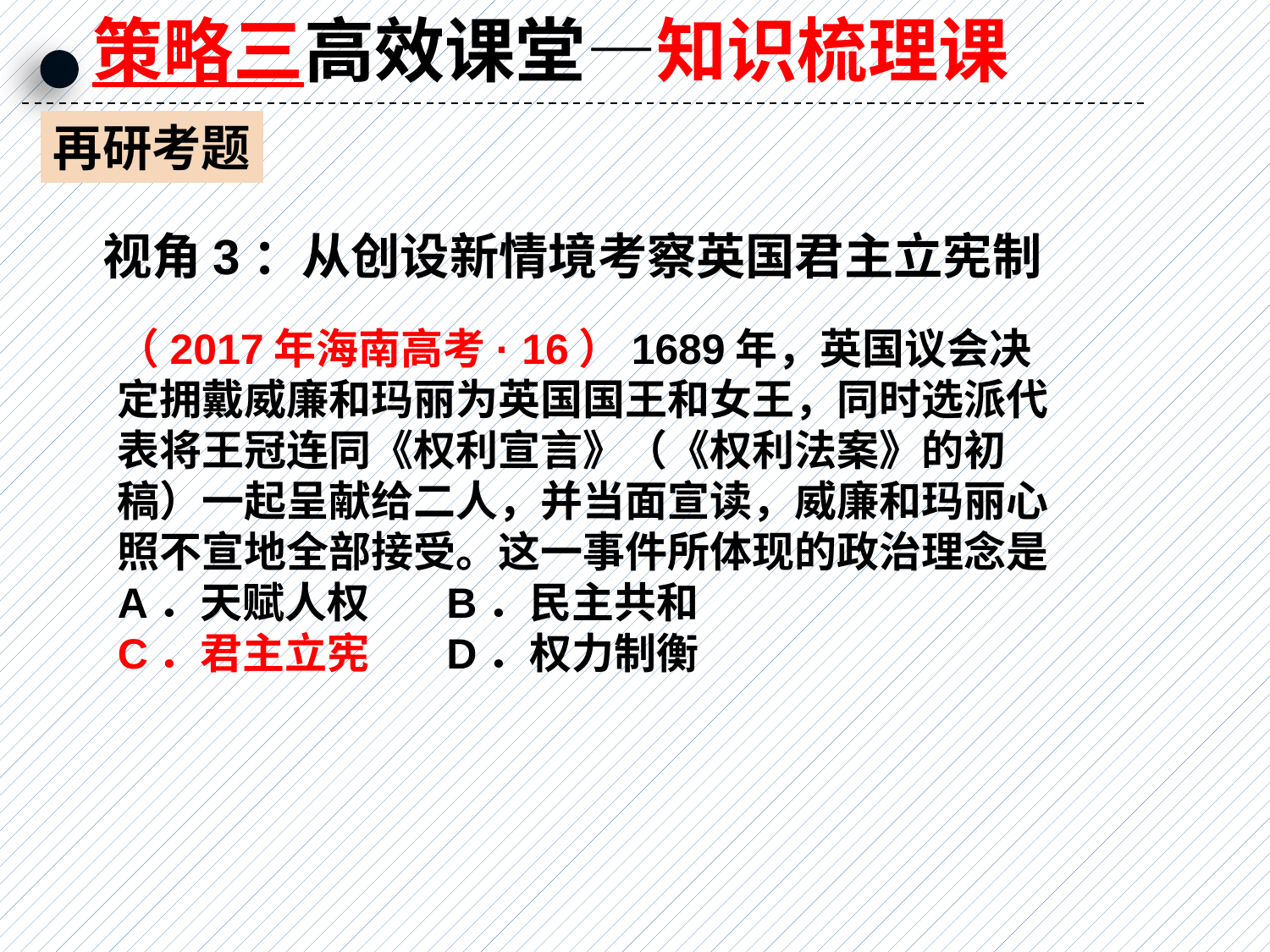

策略三高效课堂—知识梳理课

再研考题
视角3：从创设新情境考察英国君主立宪制
（2017年海南高考· 16）1689年，英国议会决定拥戴威廉和玛丽为英国国王和女王，同时选派代表将王冠连同《权利宣言》（《权利法案》的初稿）一起呈献给二人，并当面宣读，威廉和玛丽心照不宣地全部接受。这一事件所体现的政治理念是
A．天赋人权       B．民主共和
C．君主立宪       D．权力制衡